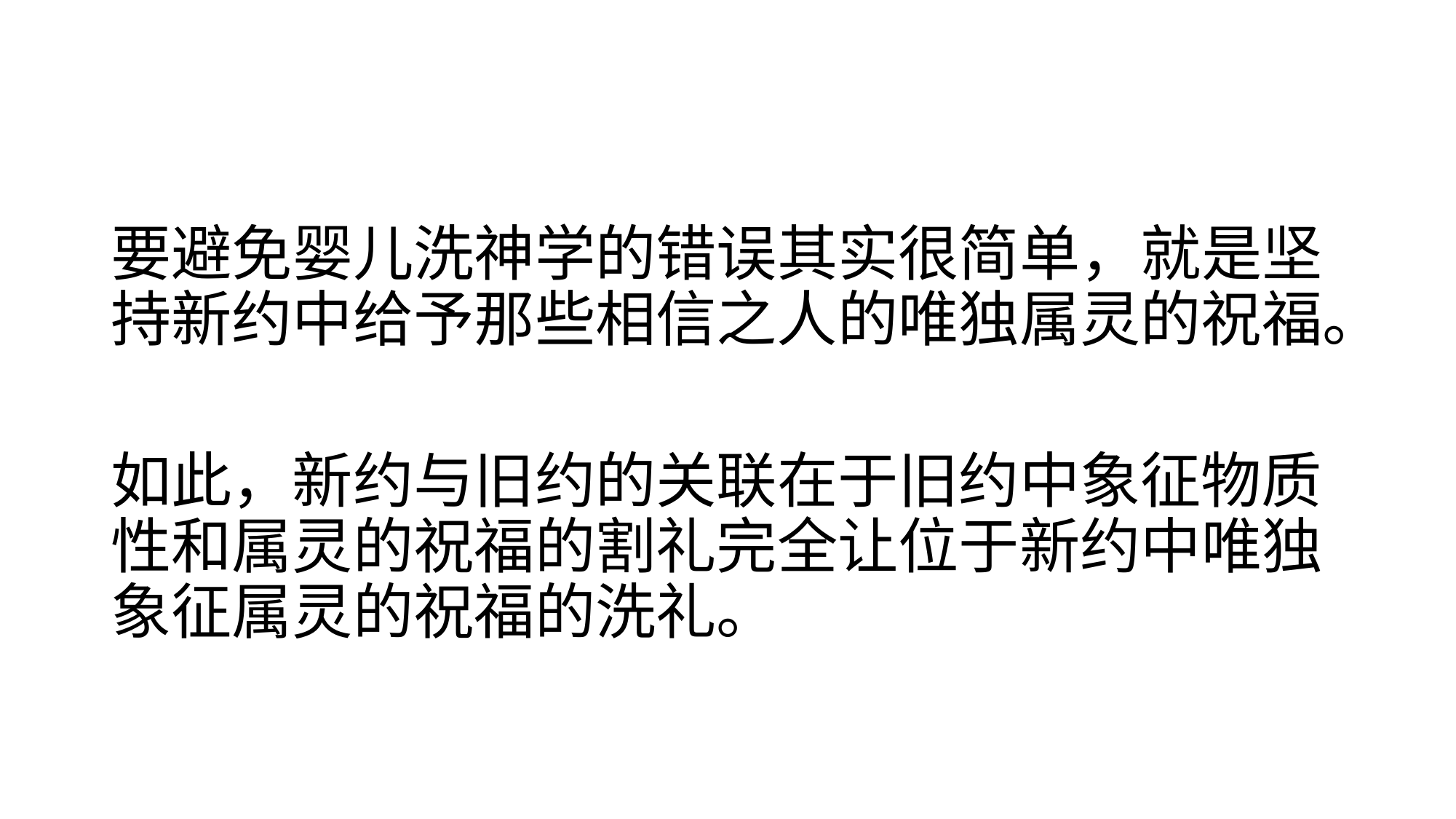

#
要避免婴儿洗神学的错误其实很简单，就是坚持新约中给予那些相信之人的唯独属灵的祝福。

如此，新约与旧约的关联在于旧约中象征物质性和属灵的祝福的割礼完全让位于新约中唯独象征属灵的祝福的洗礼。